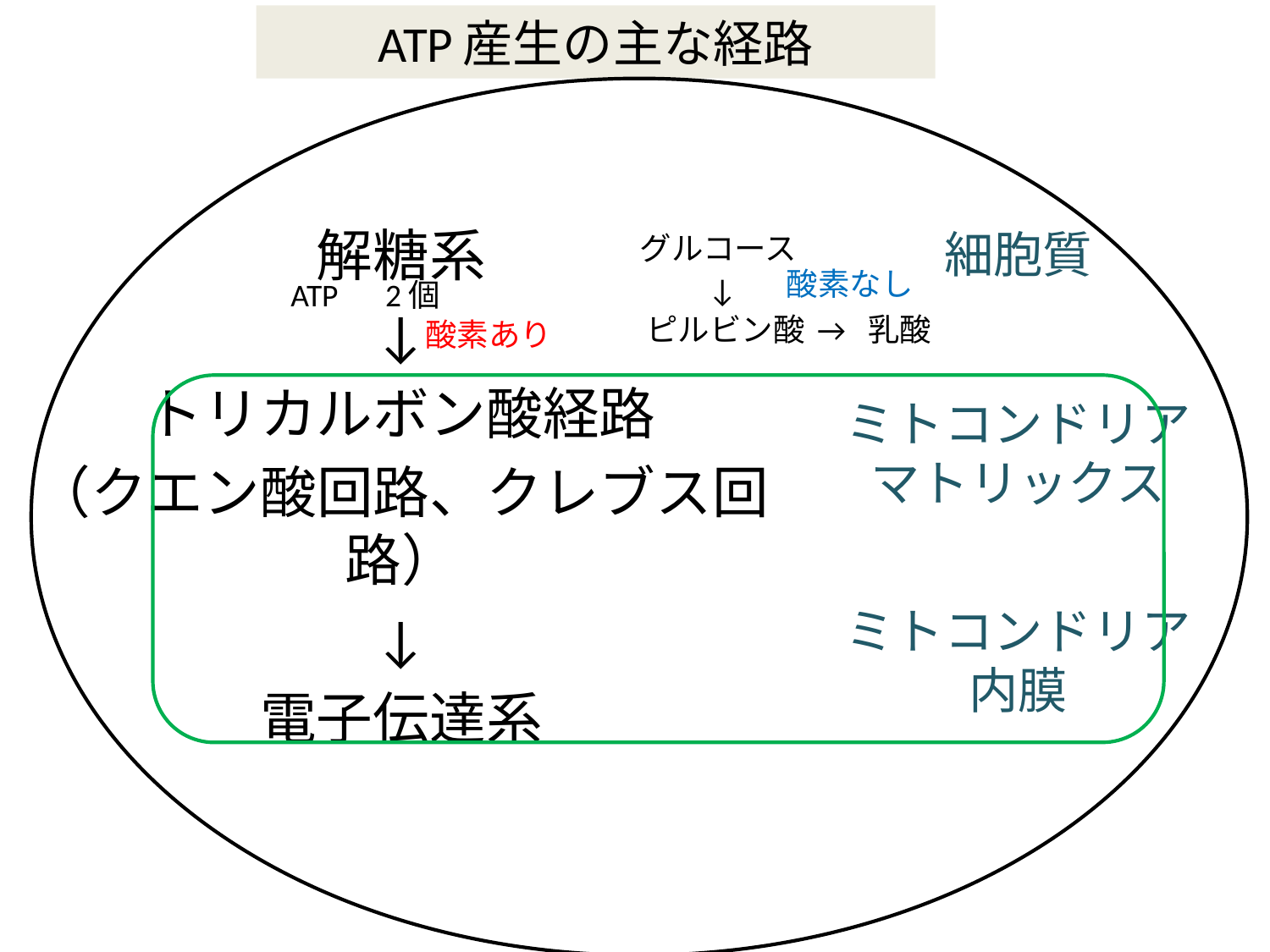

ATP産生の主な経路

解糖系
↓
トリカルボン酸経路
（クエン酸回路、クレブス回路）
↓
電子伝達系
細胞質

ミトコンドリア
マトリックス

ミトコンドリア
内膜
グルコース
酸素なし
↓
ATP　2個
乳酸
ピルビン酸
→
酸素あり